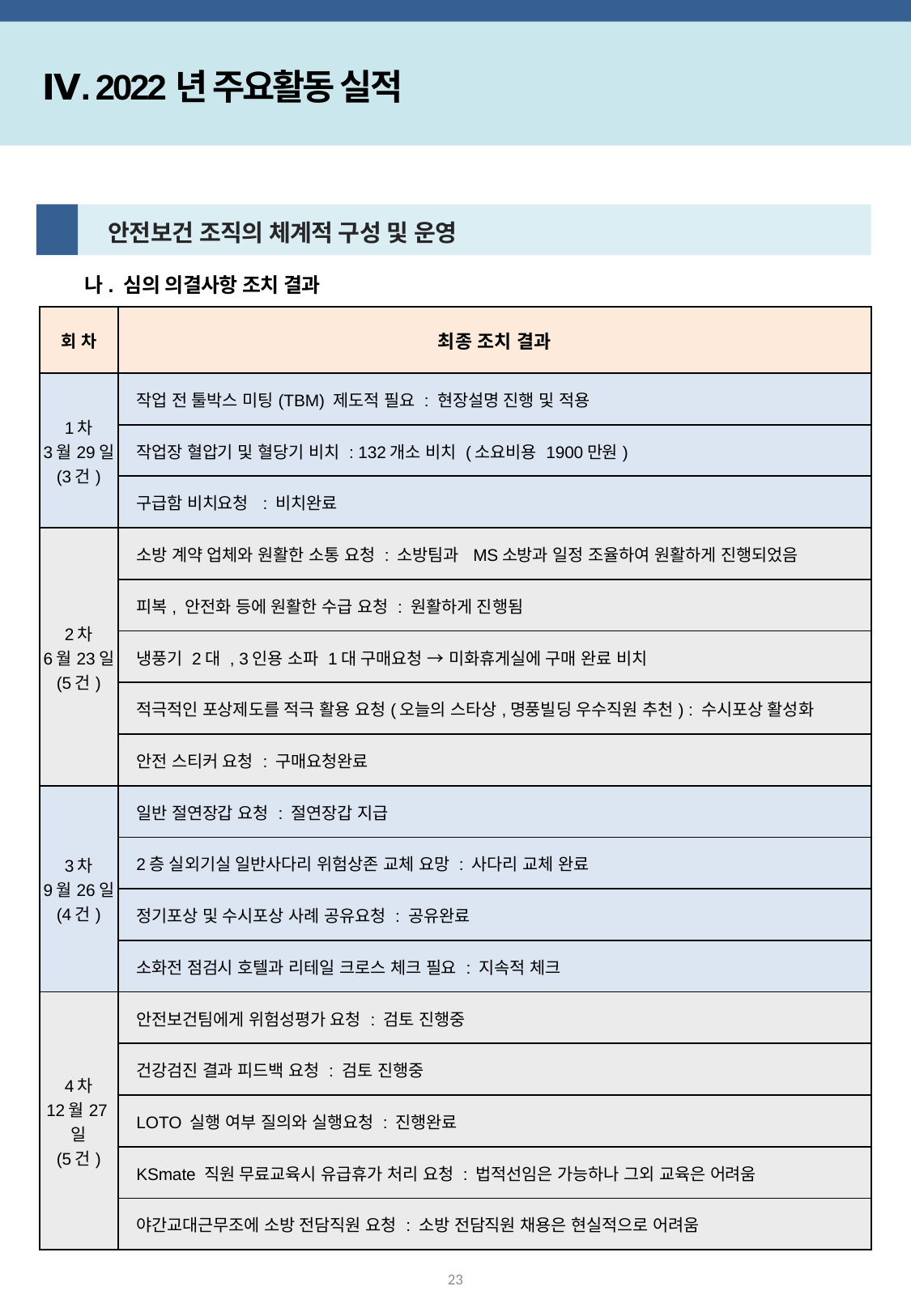

Ⅳ. 2022년 주요활동 실적
2
  안전보건 조직의 체계적 구성 및 운영
나. 심의 의결사항 조치 결과
| 회 차 | 최종 조치 결과 |
| --- | --- |
| 1차 3월29일 (3건) | 작업 전 툴박스 미팅(TBM) 제도적 필요 : 현장설명 진행 및 적용 |
|  | 작업장 혈압기 및 혈당기 비치 : 132개소 비치 (소요비용 1900만원) |
|  | 구급함 비치요청 : 비치완료 |
| 2차 6월23일 (5건) | 소방 계약 업체와 원활한 소통 요청 : 소방팀과 MS소방과 일정 조율하여 원활하게 진행되었음 |
|  | 피복, 안전화 등에 원활한 수급 요청 : 원활하게 진행됨 |
|  | 냉풍기 2대 , 3인용 소파 1대 구매요청 → 미화휴게실에 구매 완료 비치 |
|  | 적극적인 포상제도를 적극 활용 요청(오늘의 스타상,명풍빌딩 우수직원 추천) : 수시포상 활성화 |
|  | 안전 스티커 요청 : 구매요청완료 |
| 3차 9월26일 (4건) | 일반 절연장갑 요청 : 절연장갑 지급 |
|  | 2층 실외기실 일반사다리 위험상존 교체 요망 : 사다리 교체 완료 |
|  | 정기포상 및 수시포상 사례 공유요청 : 공유완료 |
|  | 소화전 점검시 호텔과 리테일 크로스 체크 필요 : 지속적 체크 |
| 4차 12월27일 (5건) | 안전보건팀에게 위험성평가 요청 : 검토 진행중 |
|  | 건강검진 결과 피드백 요청 : 검토 진행중 |
|  | LOTO 실행 여부 질의와 실행요청 : 진행완료 |
|  | KSmate 직원 무료교육시 유급휴가 처리 요청 : 법적선임은 가능하나 그외 교육은 어려움 |
|  | 야간교대근무조에 소방 전담직원 요청 : 소방 전담직원 채용은 현실적으로 어려움 |
23